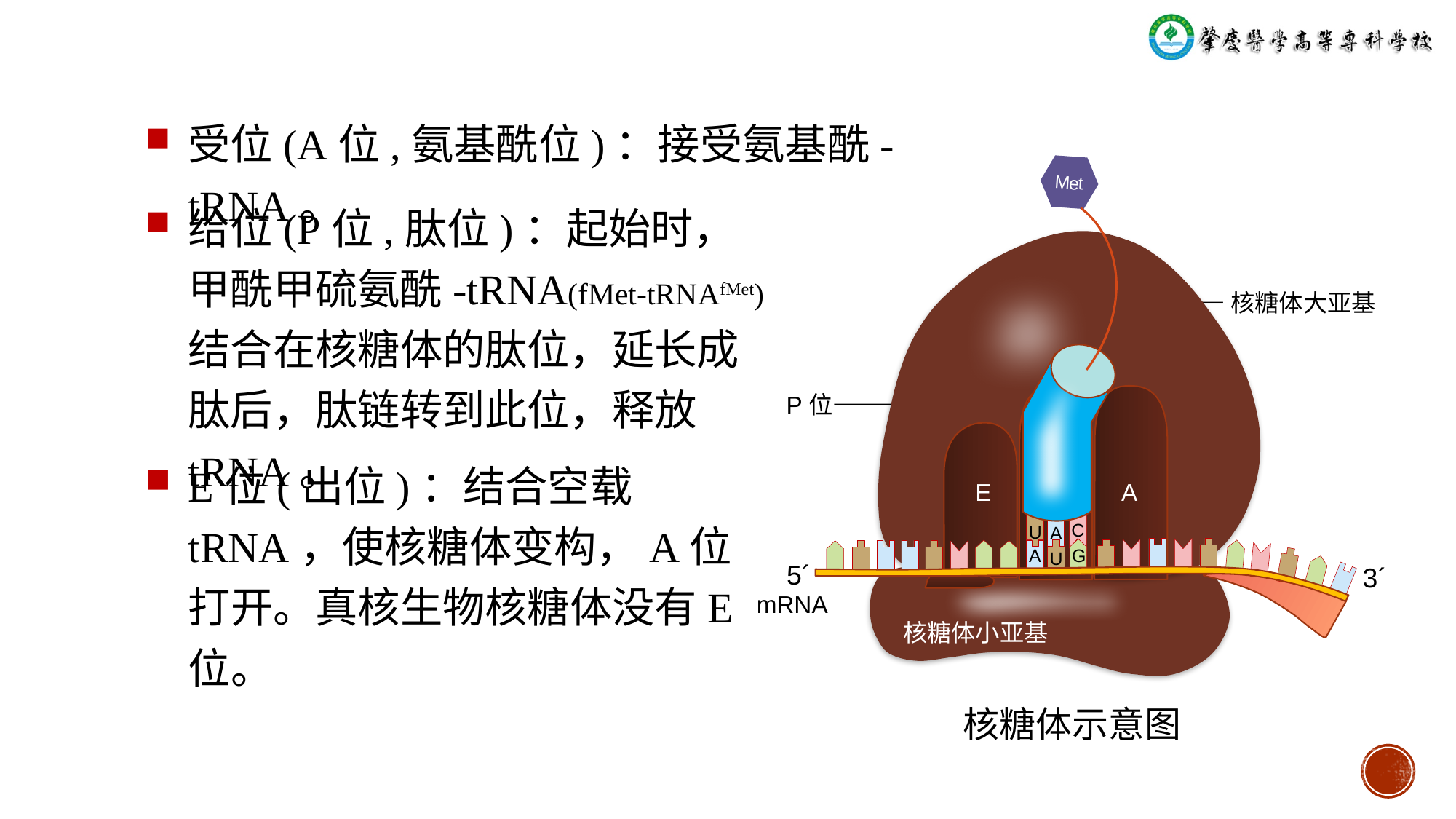

受位(A位,氨基酰位)：接受氨基酰-tRNA。
Met

E
A

C
U
A

A
G
U

5´
3´

核糖体小亚基
给位(P位,肽位)：起始时，甲酰甲硫氨酰-tRNA(fMet-tRNAfMet)结合在核糖体的肽位，延长成肽后，肽链转到此位，释放tRNA。
—核糖体大亚基
P位————————
E位(出位)：结合空载tRNA，使核糖体变构，A位打开。真核生物核糖体没有E位。
mRNA
核糖体示意图